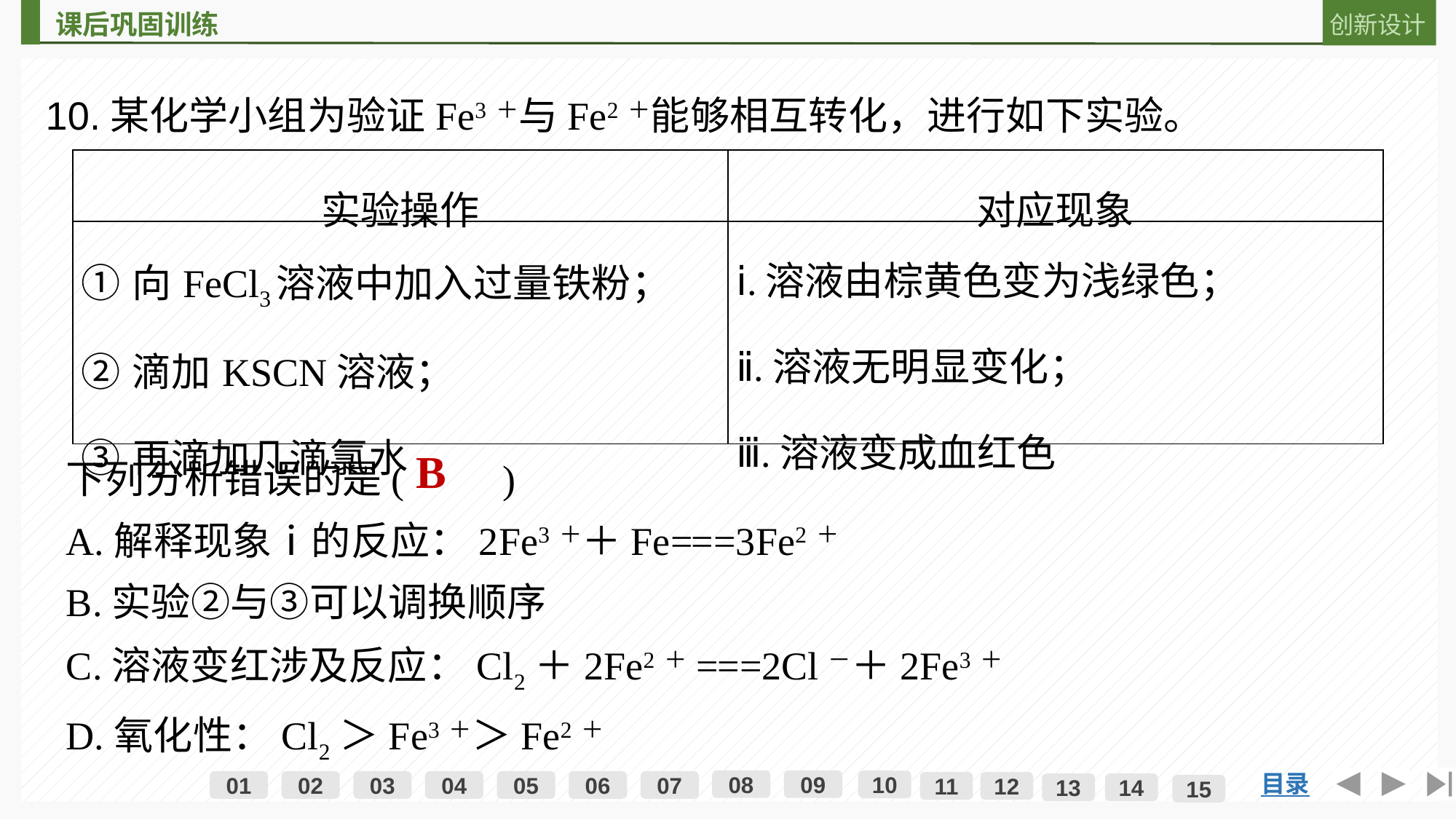

10.某化学小组为验证Fe3＋与Fe2＋能够相互转化，进行如下实验。
| 实验操作 | 对应现象 |
| --- | --- |
| ①向FeCl3溶液中加入过量铁粉； ②滴加KSCN溶液； ③再滴加几滴氯水 | ⅰ.溶液由棕黄色变为浅绿色； ⅱ.溶液无明显变化； ⅲ.溶液变成血红色 |
下列分析错误的是(　　)
A.解释现象ⅰ的反应：2Fe3＋＋Fe===3Fe2＋
B.实验②与③可以调换顺序
C.溶液变红涉及反应：Cl2＋2Fe2＋===2Cl－＋2Fe3＋
D.氧化性：Cl2＞Fe3＋＞Fe2＋
B